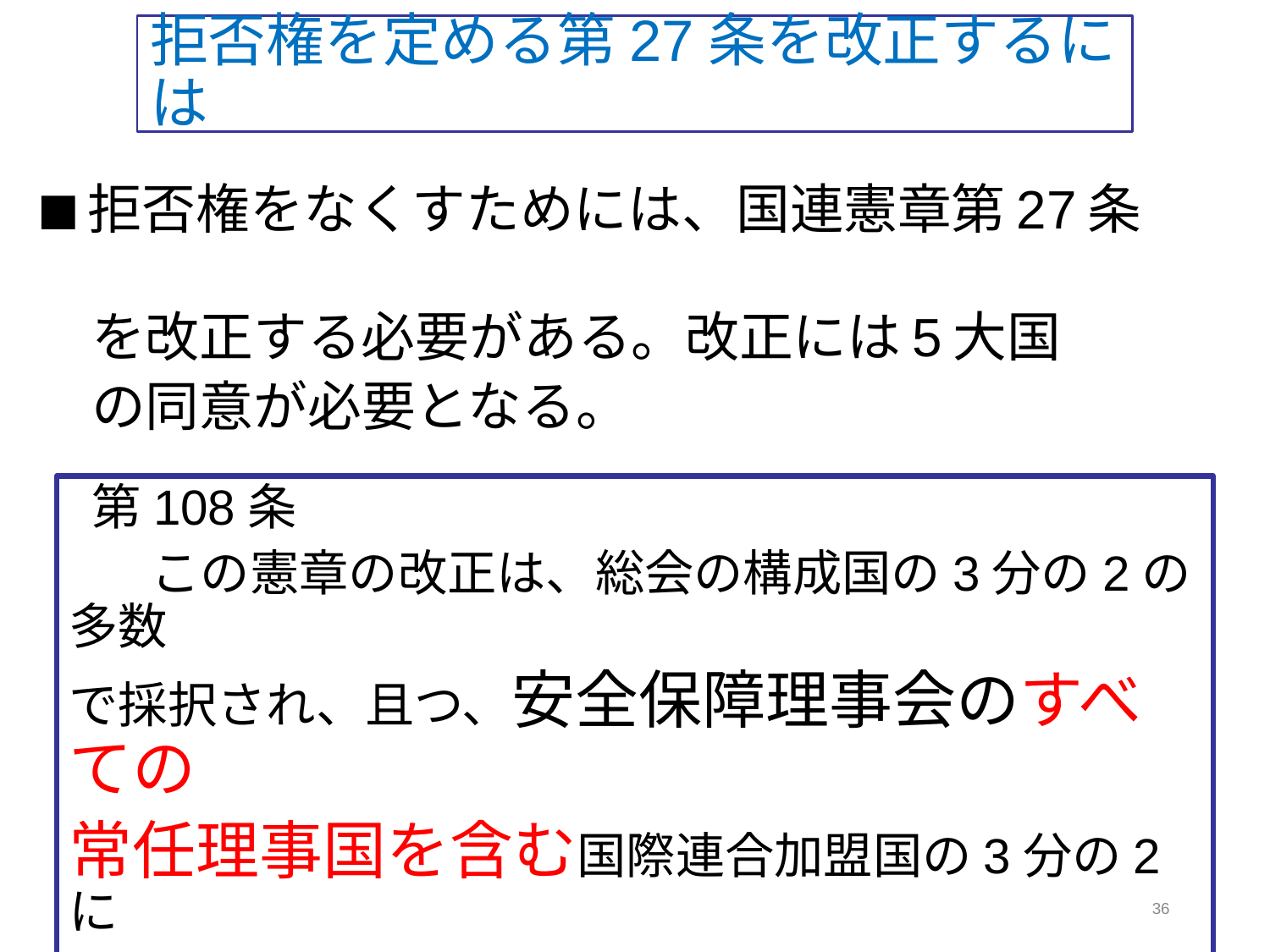

# 拒否権を定める第27条を改正するには
■拒否権をなくすためには、国連憲章第27条
　を改正する必要がある。改正には5大国
　の同意が必要となる。
 第108条
　   この憲章の改正は、総会の構成国の3分の2の多数
で採択され、且つ、安全保障理事会のすべての
常任理事国を含む国際連合加盟国の3分の2に
よって各自の憲法上の手続に従って批准された時に、
すべての国際連合加盟国に対して効力を生ずる。
36